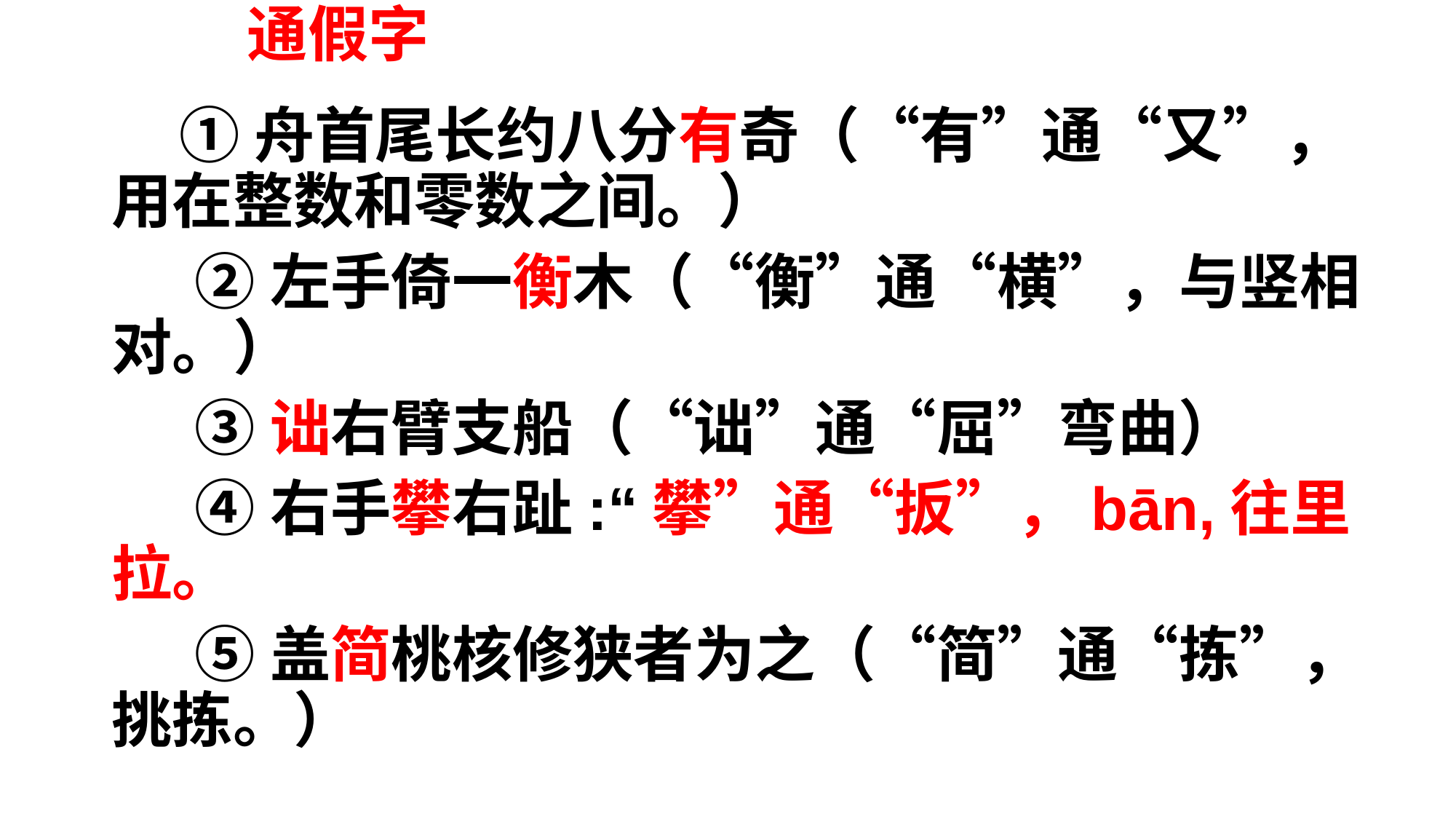

# 通假字
          ①舟首尾长约八分有奇（“有”通“又”，用在整数和零数之间。）
        ②左手倚一衡木（“衡”通“横”，与竖相对。）
        ③诎右臂支船（“诎”通“屈”弯曲）
        ④右手攀右趾:“攀”通“扳”，bān,往里拉。
        ⑤盖简桃核修狭者为之（“简”通“拣”，挑拣。）